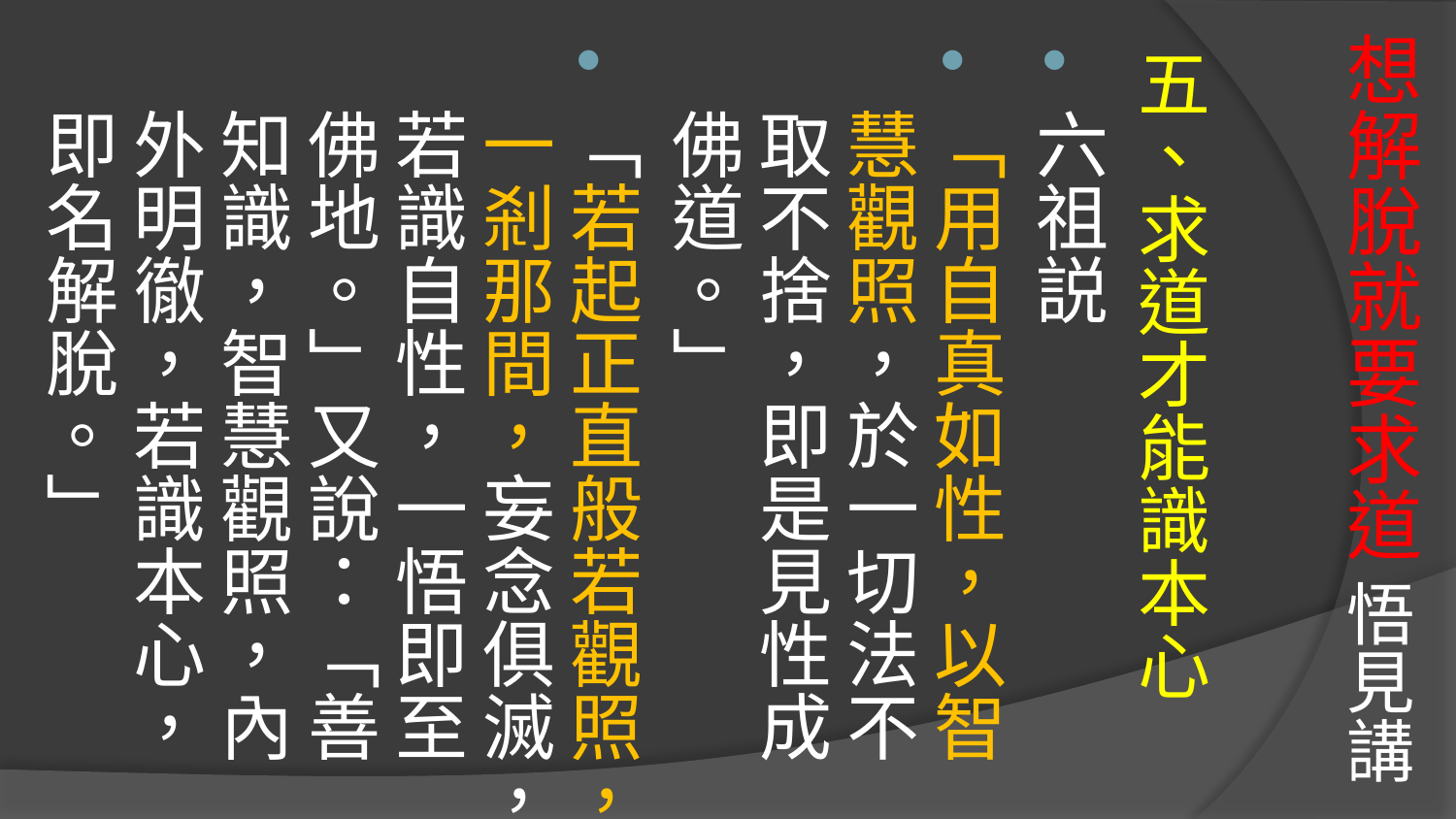

# 想解脫就要求道 悟見講
五、求道才能識本心
六祖説
「用自真如性，以智慧觀照，於一切法不取不捨，即是見性成佛道。」
「若起正直般若觀照，一剎那間，妄念俱滅，若識自性，一悟即至佛地。」又說：「善知識，智慧觀照，內外明徹，若識本心，即名解脫。」